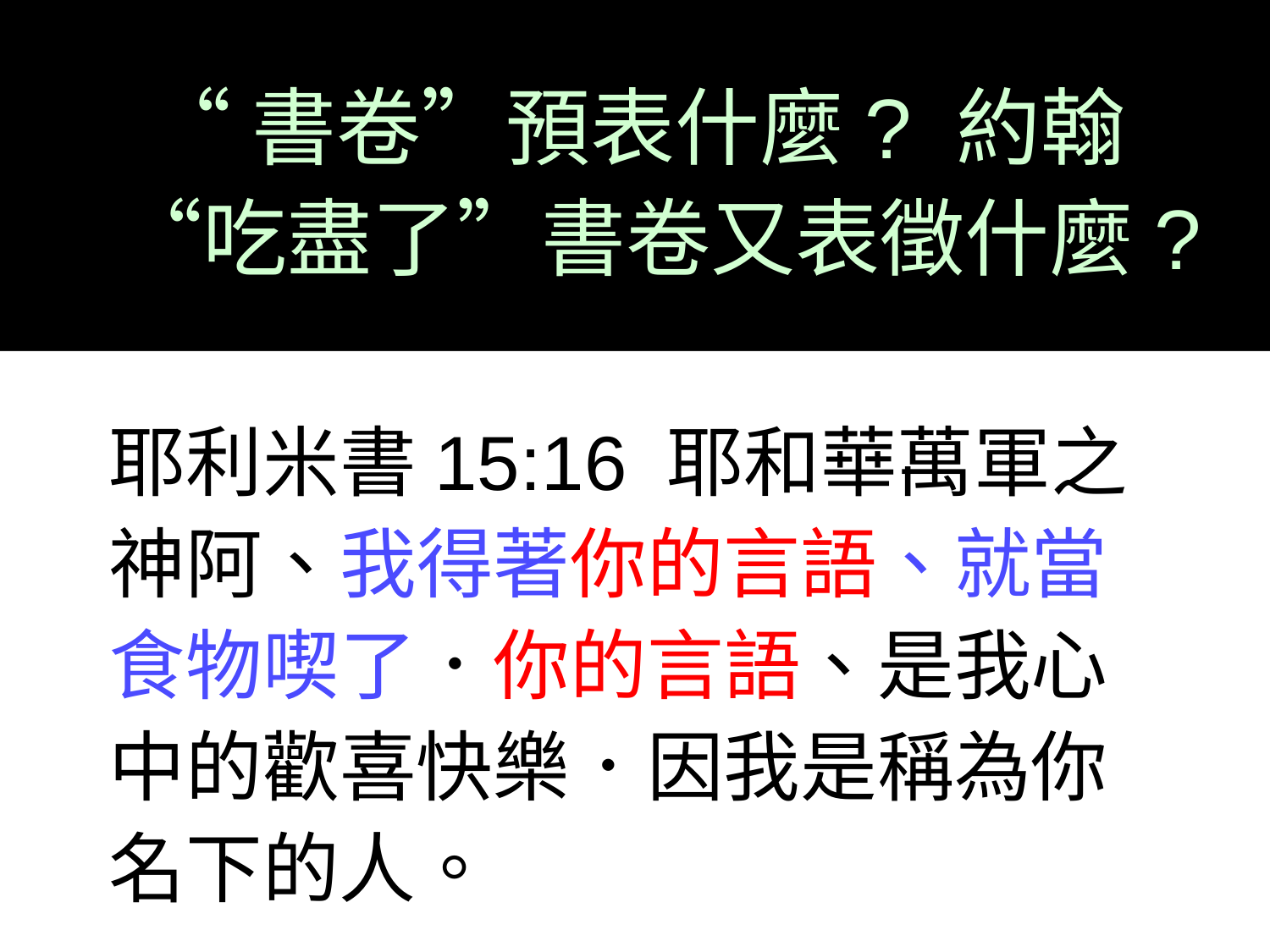

# “書卷”預表什麼? 約翰“吃盡了”書卷又表徵什麼?

耶利米書15:16 耶和華萬軍之神阿、我得著你的言語、就當食物喫了．你的言語、是我心中的歡喜快樂．因我是稱為你名下的人。